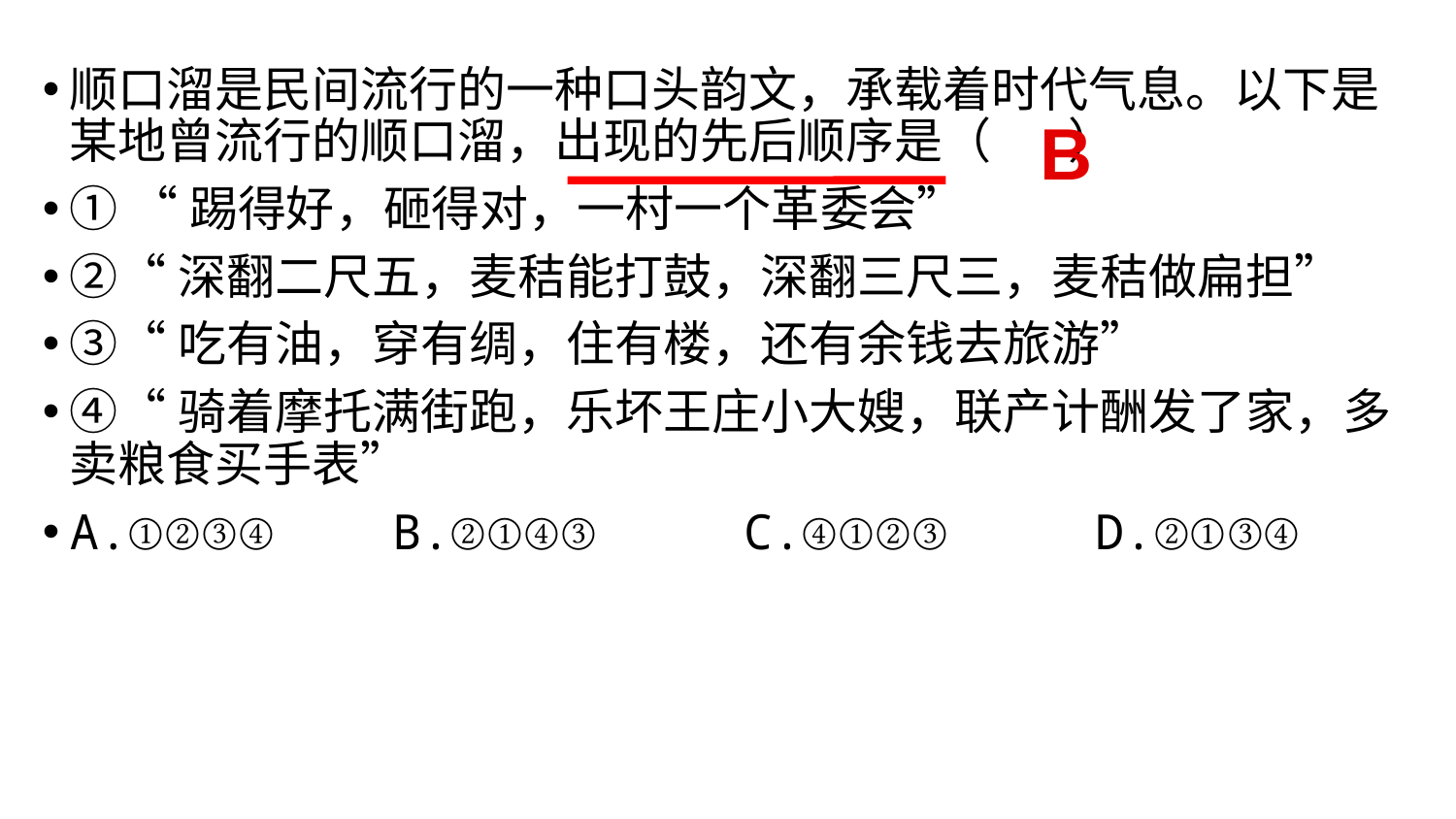

顺口溜是民间流行的一种口头韵文，承载着时代气息。以下是某地曾流行的顺口溜，出现的先后顺序是（       ）
① “踢得好，砸得对，一村一个革委会”
②“深翻二尺五，麦秸能打鼓，深翻三尺三，麦秸做扁担”
③“吃有油，穿有绸，住有楼，还有余钱去旅游”
④“骑着摩托满街跑，乐坏王庄小大嫂，联产计酬发了家，多卖粮食买手表”
A.①②③④    B.②①④③     C.④①②③     D.②①③④

B